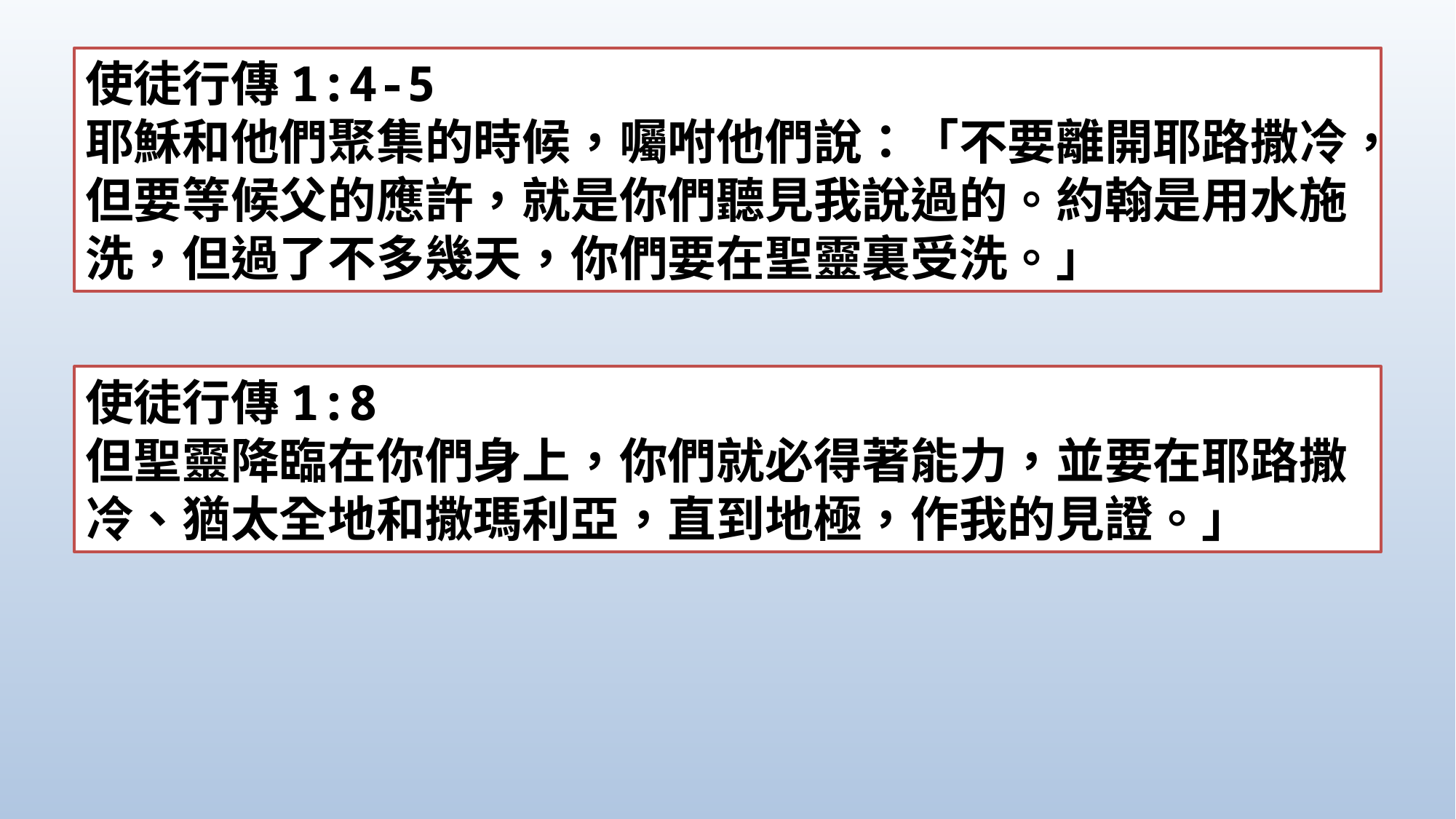

使徒行傳1:4-5
耶穌和他們聚集的時候，囑咐他們說：「不要離開耶路撒冷，但要等候父的應許，就是你們聽見我說過的。約翰是用水施洗，但過了不多幾天，你們要在聖靈裏受洗。」
使徒行傳1:8
但聖靈降臨在你們身上，你們就必得著能力，並要在耶路撒冷、猶太全地和撒瑪利亞，直到地極，作我的見證。」